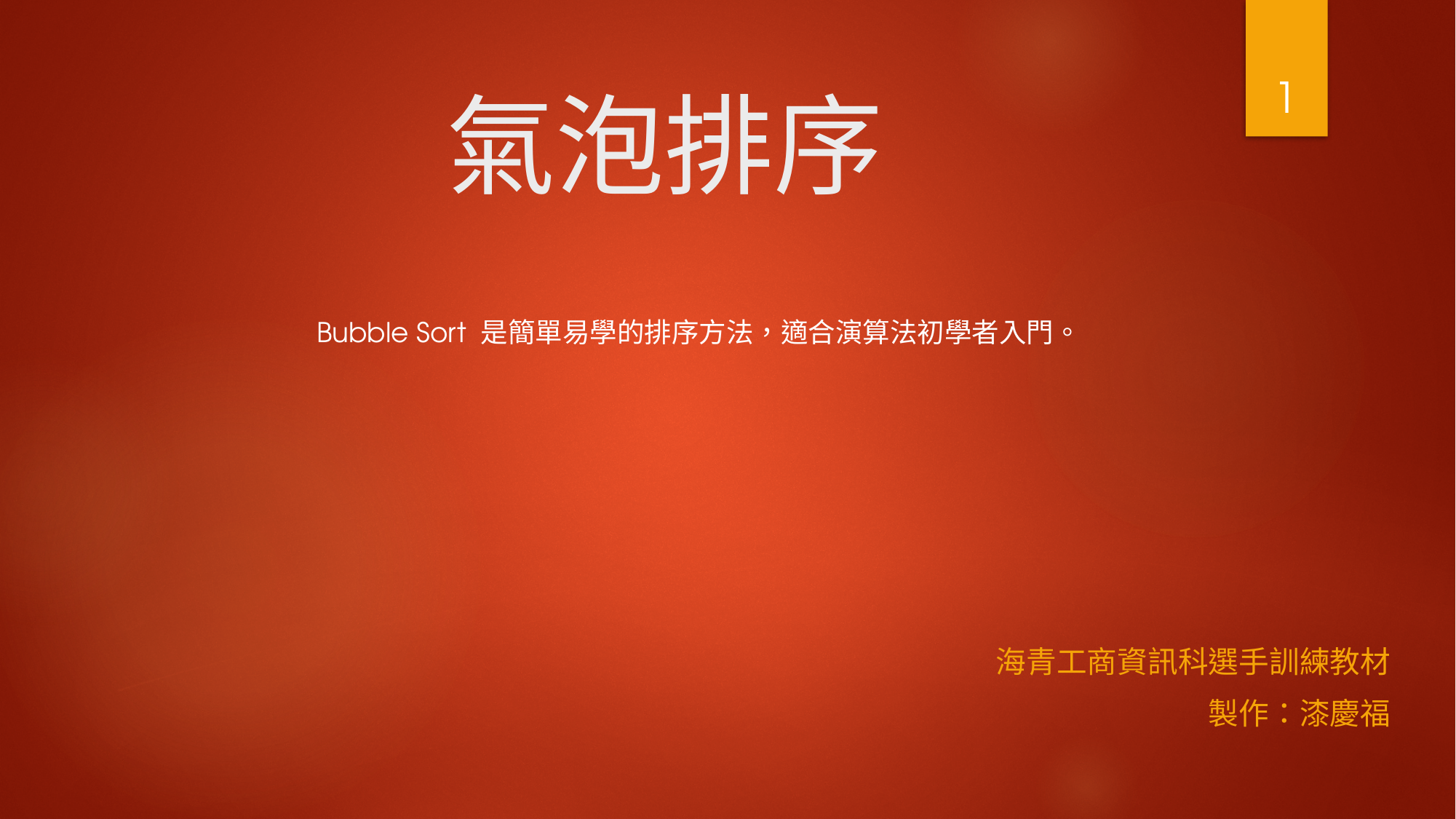

1
# 氣泡排序
Bubble Sort 是簡單易學的排序方法，適合演算法初學者入門。
海青工商資訊科選手訓練教材
製作：漆慶福